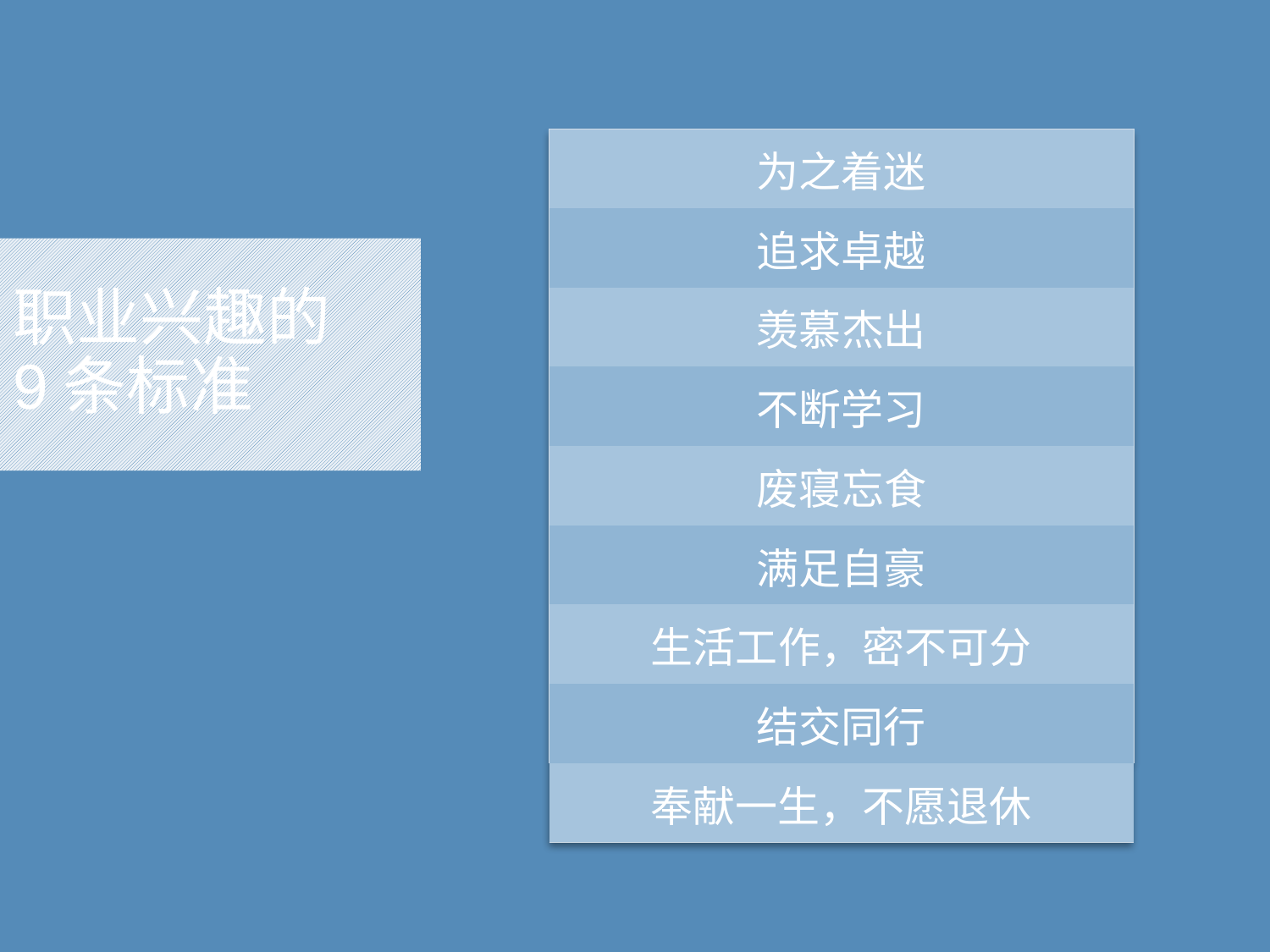

| 为之着迷 |
| --- |
| 追求卓越 |
| 羡慕杰出 |
| 不断学习 |
| 废寝忘食 |
| 满足自豪 |
| 生活工作，密不可分 |
| 结交同行 |
| 奉献一生，不愿退休 |
# 职业兴趣的 9条标准